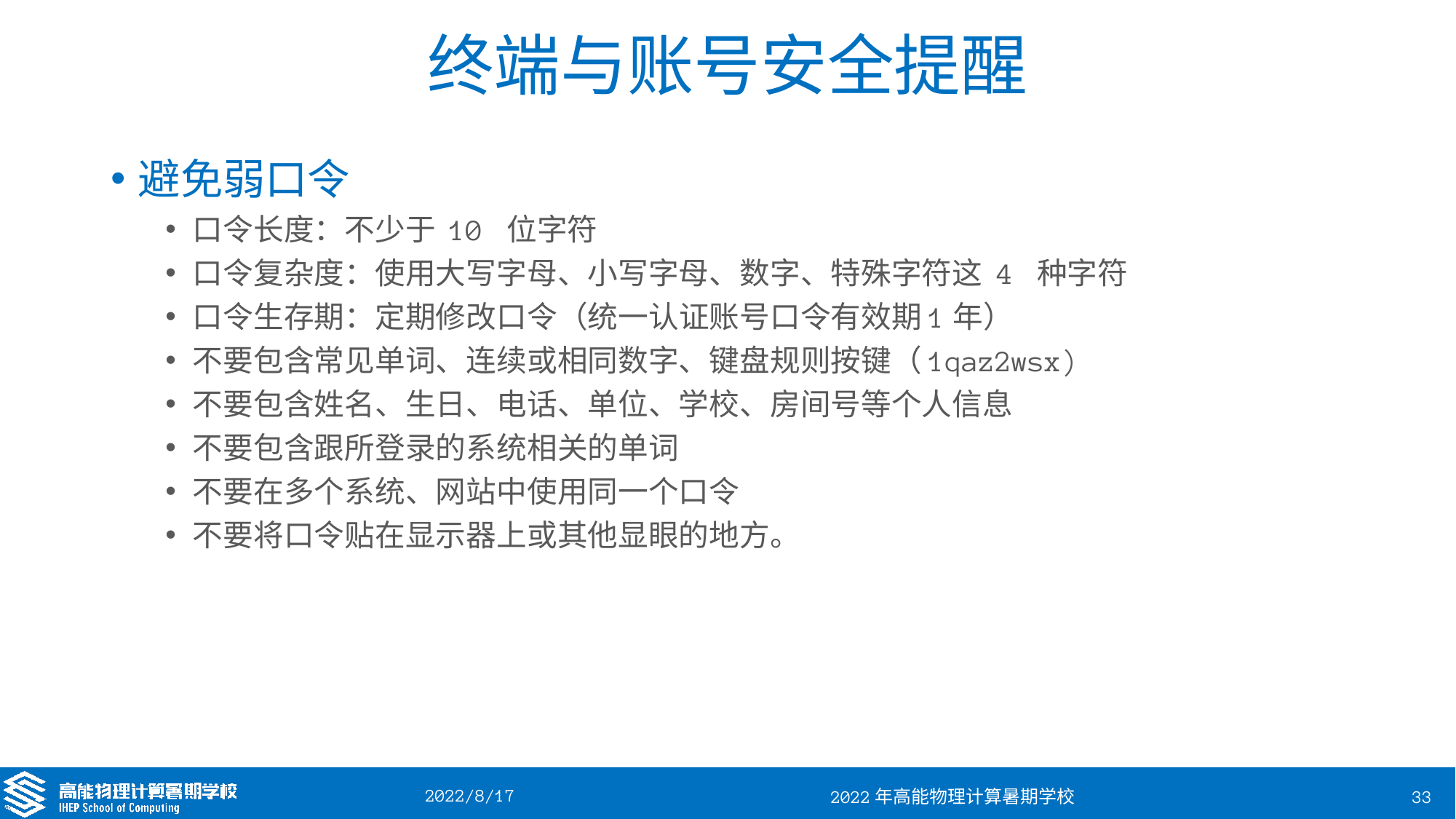

# 终端与账号安全提醒
避免弱口令
口令长度：不少于 10 位字符
口令复杂度：使用大写字母、小写字母、数字、特殊字符这 4 种字符
口令生存期：定期修改口令（统一认证账号口令有效期1年）
不要包含常见单词、连续或相同数字、键盘规则按键（1qaz2wsx)
不要包含姓名、生日、电话、单位、学校、房间号等个人信息
不要包含跟所登录的系统相关的单词
不要在多个系统、网站中使用同一个口令
不要将口令贴在显示器上或其他显眼的地方。
2022/8/17
2022年高能物理计算暑期学校
33